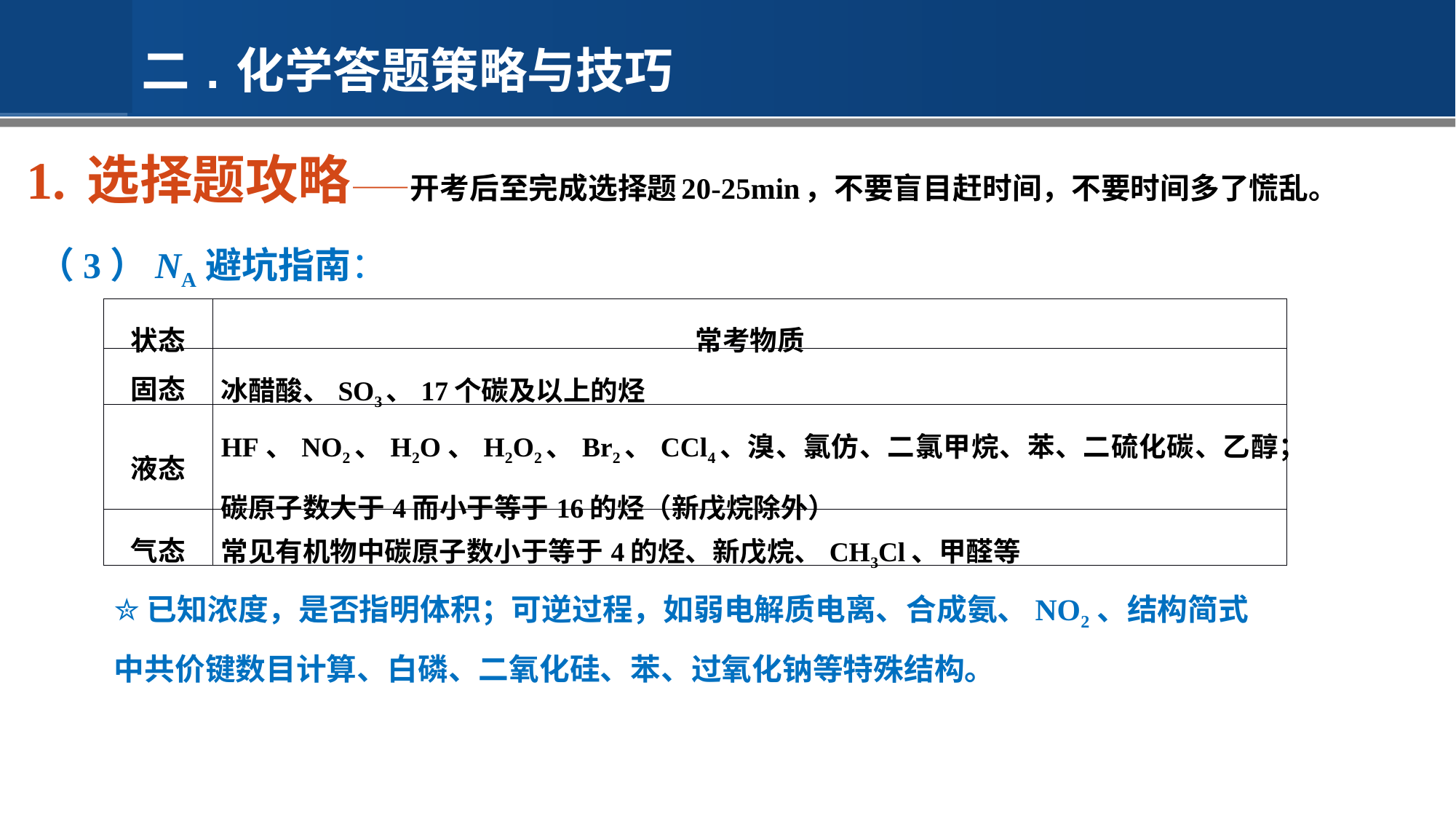

二.化学答题策略与技巧
1. 选择题攻略——开考后至完成选择题20-25min，不要盲目赶时间，不要时间多了慌乱。
（3）NA避坑指南：

| 状态 | 常考物质 |
| --- | --- |
| 固态 | 冰醋酸、SO3、17个碳及以上的烃 |
| 液态 | HF、NO2、H2O、H2O2、Br2、CCl4、溴、氯仿、二氯甲烷、苯、二硫化碳、乙醇； 碳原子数大于4而小于等于16的烃（新戊烷除外） |
| 气态 | 常见有机物中碳原子数小于等于4的烃、新戊烷、CH3Cl、甲醛等 |
✮已知浓度，是否指明体积；可逆过程，如弱电解质电离、合成氨、NO2、结构简式中共价键数目计算、白磷、二氧化硅、苯、过氧化钠等特殊结构。
8